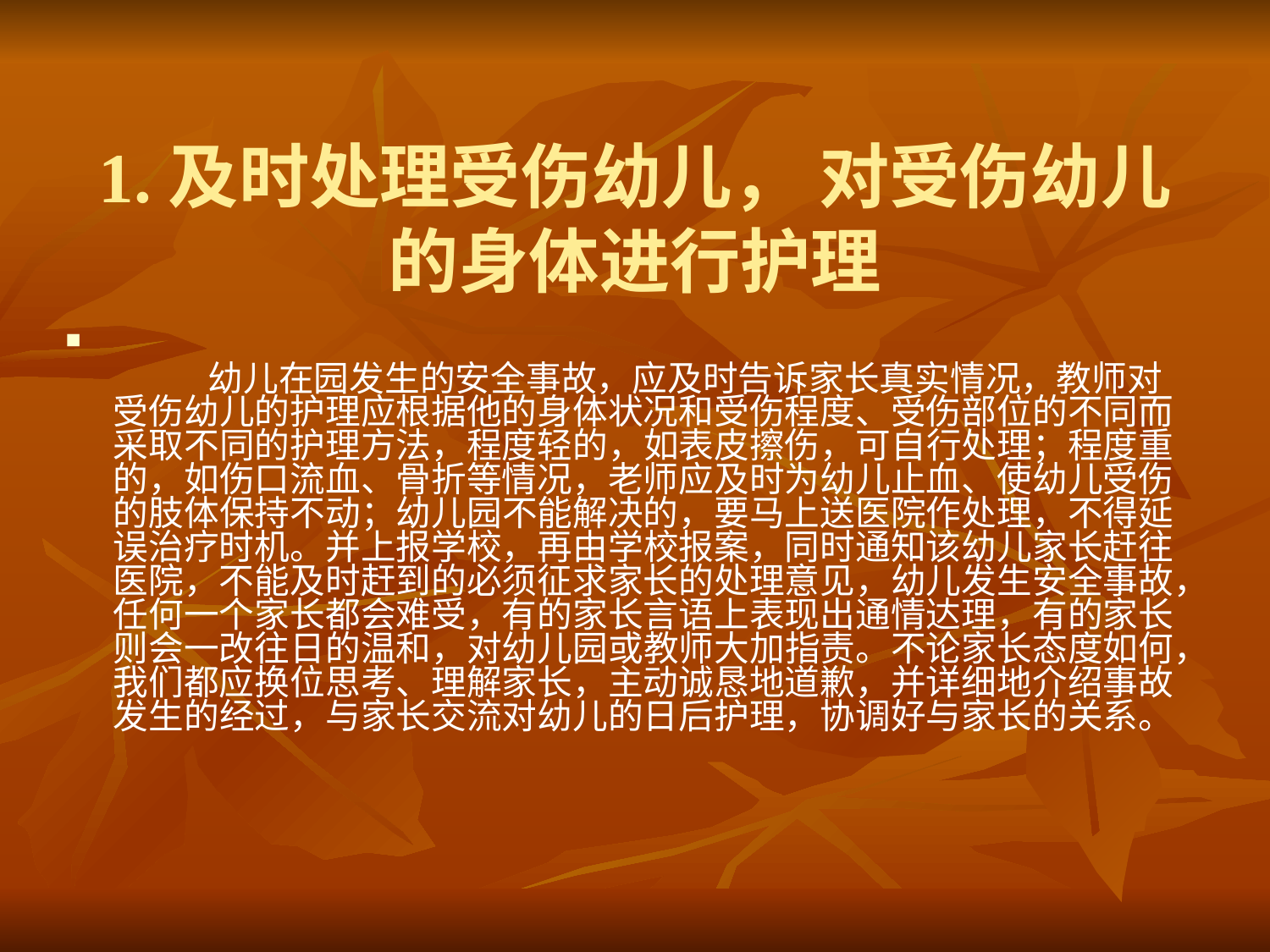

# 1.及时处理受伤幼儿， 对受伤幼儿的身体进行护理
 　　 幼儿在园发生的安全事故，应及时告诉家长真实情况，教师对受伤幼儿的护理应根据他的身体状况和受伤程度、受伤部位的不同而采取不同的护理方法，程度轻的，如表皮擦伤，可自行处理；程度重的，如伤口流血、骨折等情况，老师应及时为幼儿止血、使幼儿受伤的肢体保持不动；幼儿园不能解决的，要马上送医院作处理，不得延误治疗时机。并上报学校，再由学校报案，同时通知该幼儿家长赶往医院，不能及时赶到的必须征求家长的处理意见，幼儿发生安全事故，任何一个家长都会难受，有的家长言语上表现出通情达理，有的家长则会一改往日的温和，对幼儿园或教师大加指责。不论家长态度如何，我们都应换位思考、理解家长，主动诚恳地道歉，并详细地介绍事故发生的经过，与家长交流对幼儿的日后护理，协调好与家长的关系。